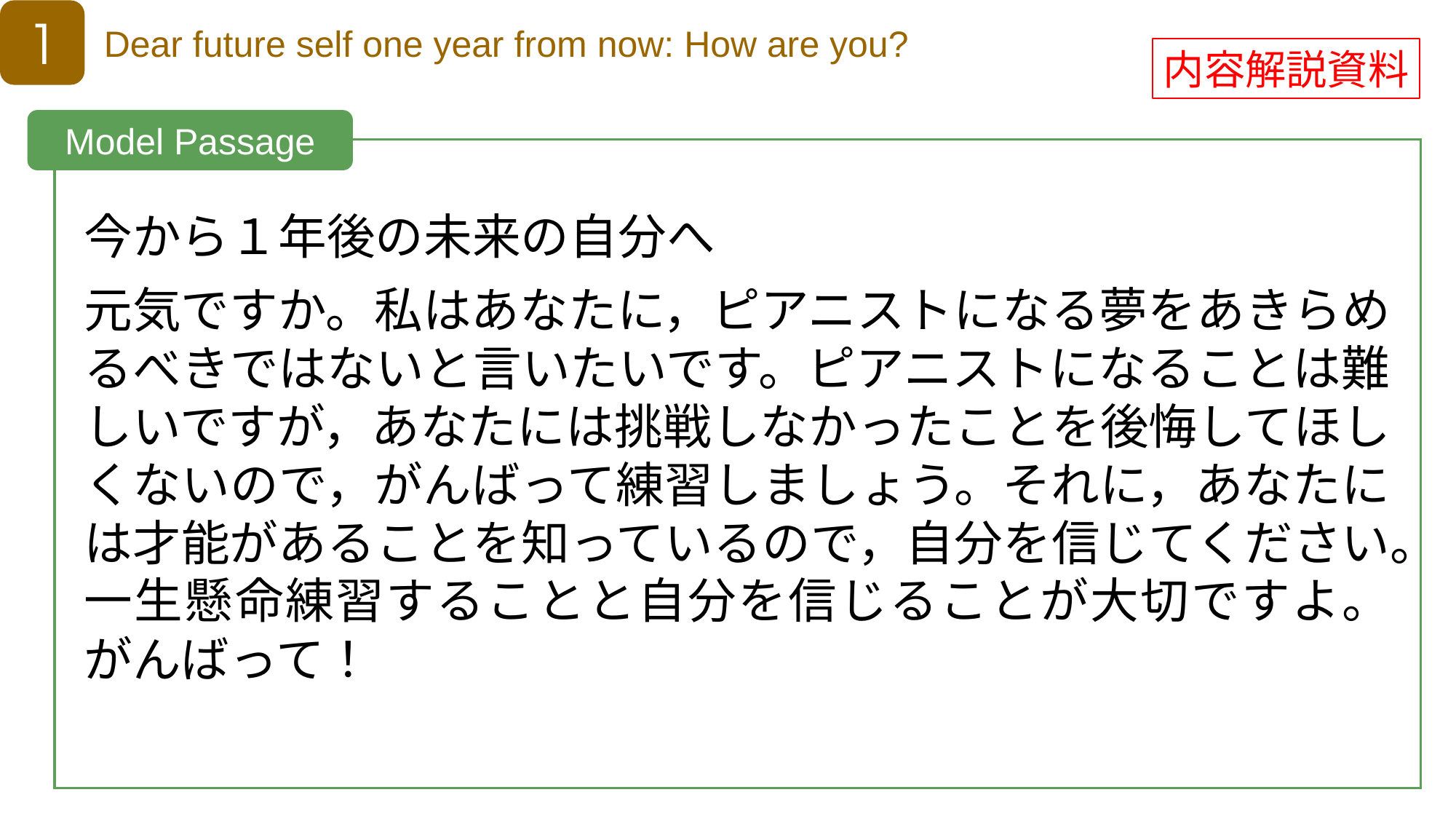

内容解説資料
Model Passage

今から１年後の未来の自分へ
元気ですか。私はあなたに，ピアニストになる夢をあきらめるべきではないと言いたいです。ピアニストになることは難しいですが，あなたには挑戦しなかったことを後悔してほしくないので，がんばって練習しましょう。それに，あなたには才能があることを知っているので，自分を信じてください。一生懸命練習することと自分を信じることが大切ですよ。がんばって！